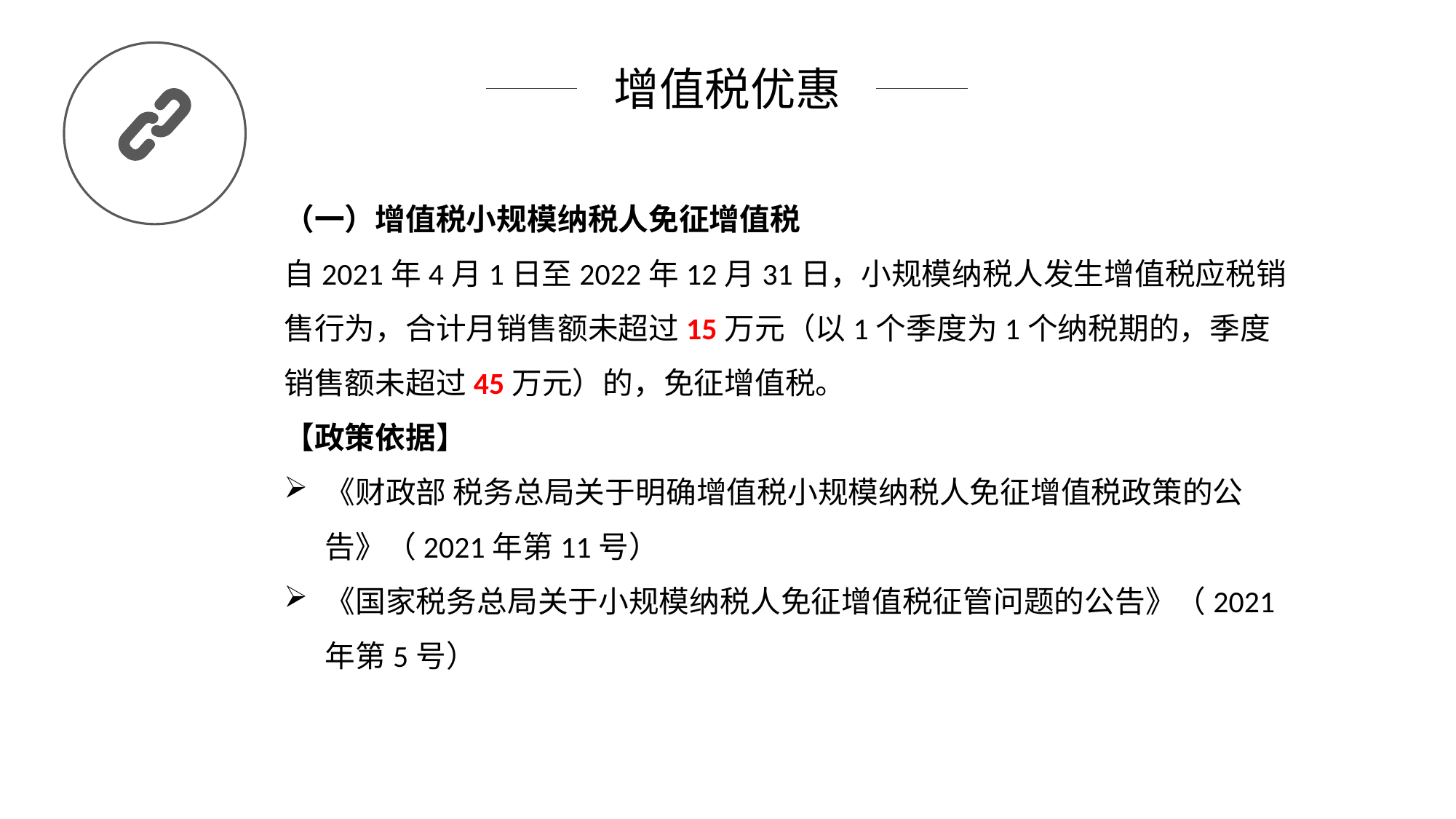

增值税优惠

（一）增值税小规模纳税人免征增值税
自2021年4月1日至2022年12月31日，小规模纳税人发生增值税应税销售行为，合计月销售额未超过15万元（以1个季度为1个纳税期的，季度销售额未超过45万元）的，免征增值税。
【政策依据】
《财政部 税务总局关于明确增值税小规模纳税人免征增值税政策的公告》（2021年第11号）
《国家税务总局关于小规模纳税人免征增值税征管问题的公告》（2021年第5号）